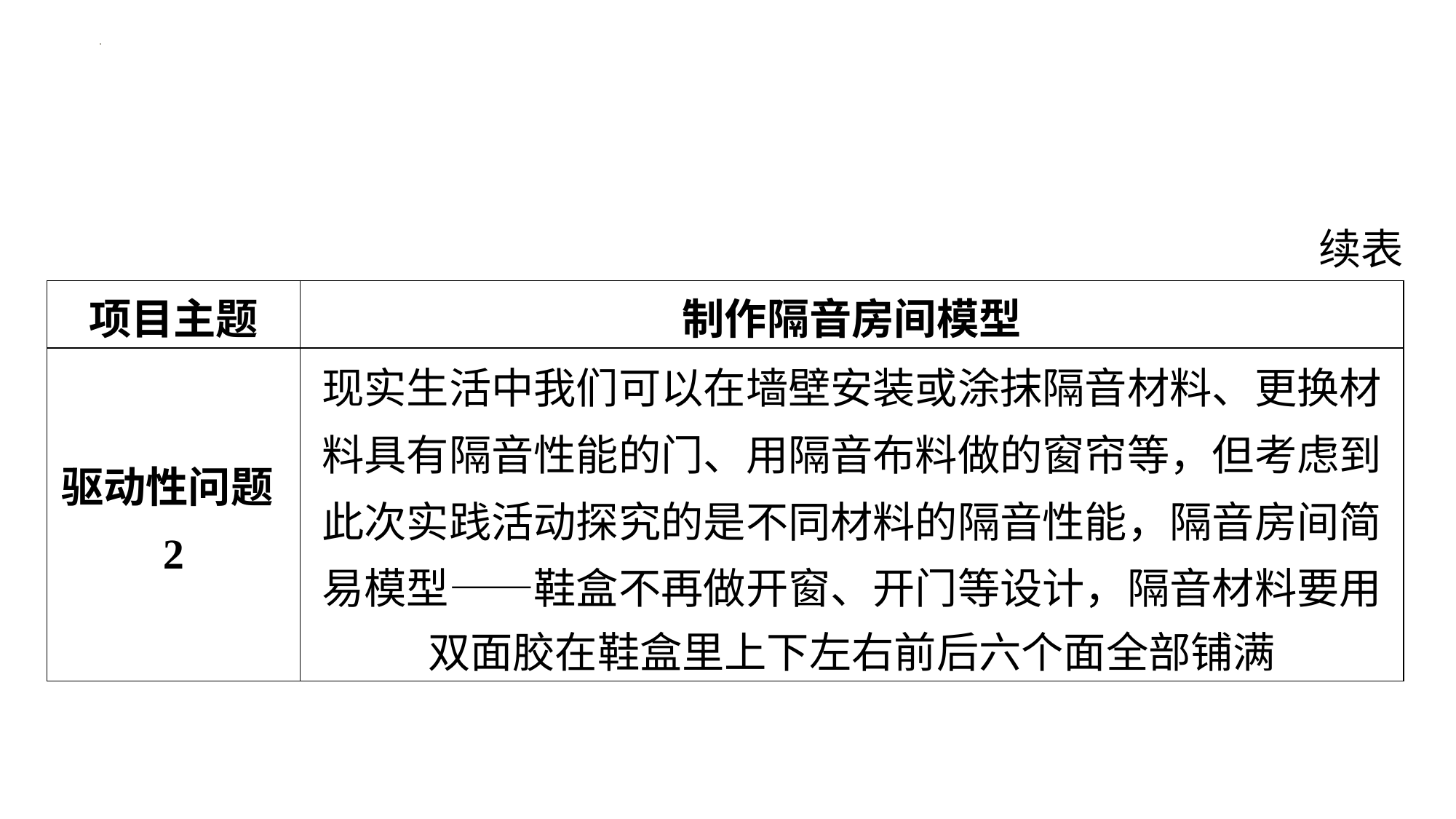

续表
| 项目主题 | 制作隔音房间模型 |
| --- | --- |
| 驱动性问题2 | 现实生活中我们可以在墙壁安装或涂抹隔音材料、更换材 料具有隔音性能的门、用隔音布料做的窗帘等，但考虑到 此次实践活动探究的是不同材料的隔音性能，隔音房间简 易模型——鞋盒不再做开窗、开门等设计，隔音材料要用 双面胶在鞋盒里上下左右前后六个面全部铺满 |